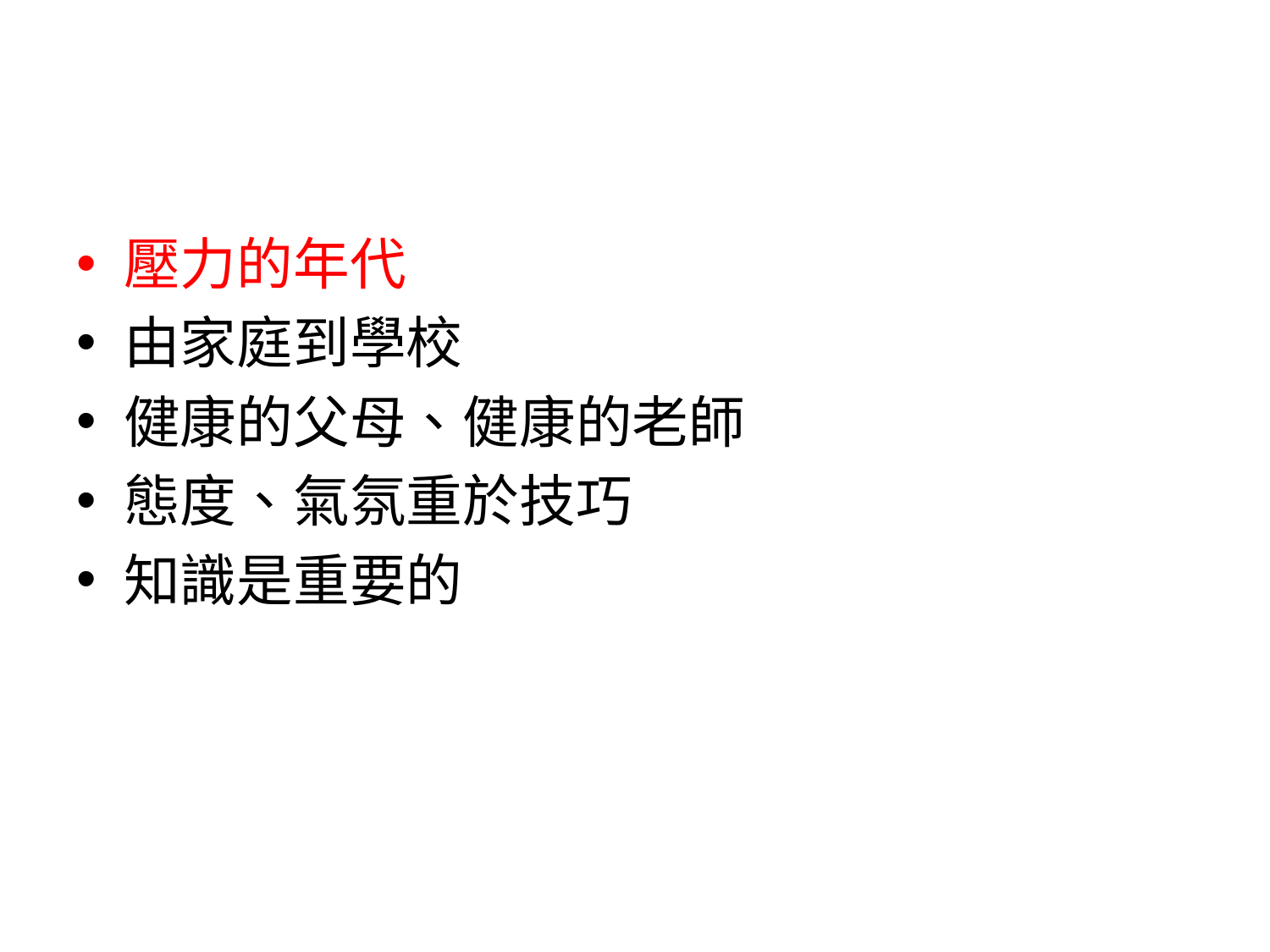

#
壓力的年代
由家庭到學校
健康的父母、健康的老師
態度、氣氛重於技巧
知識是重要的